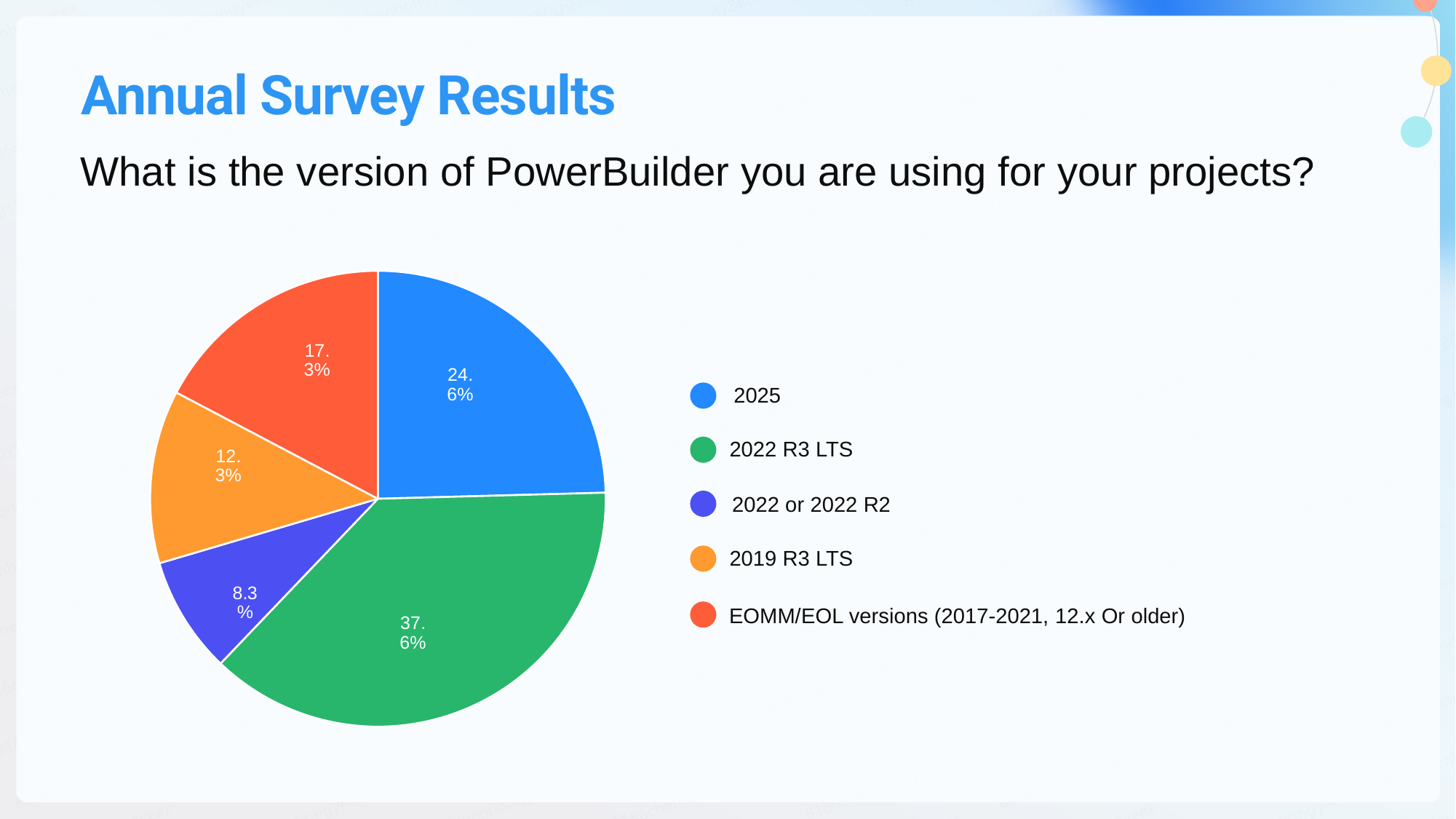

# Annual Survey Results
What is the version of PowerBuilder you are using for your projects?

### Chart

| Category | 销售额 |
|---|---|
| 2025 | 0.246 |
| 2022 R3 LTS | 0.376 |
| 2022 or 2022 R2 | 0.083 |
| 2019 R3 LTS | 0.123 |
| EOMM/EOL versions (2017-2021, 12.x or older) | 0.173 |
2025

2022 R3 LTS

2022 or 2022 R2

2019 R3 LTS

EOMM/EOL versions (2017-2021, 12.x Or older)